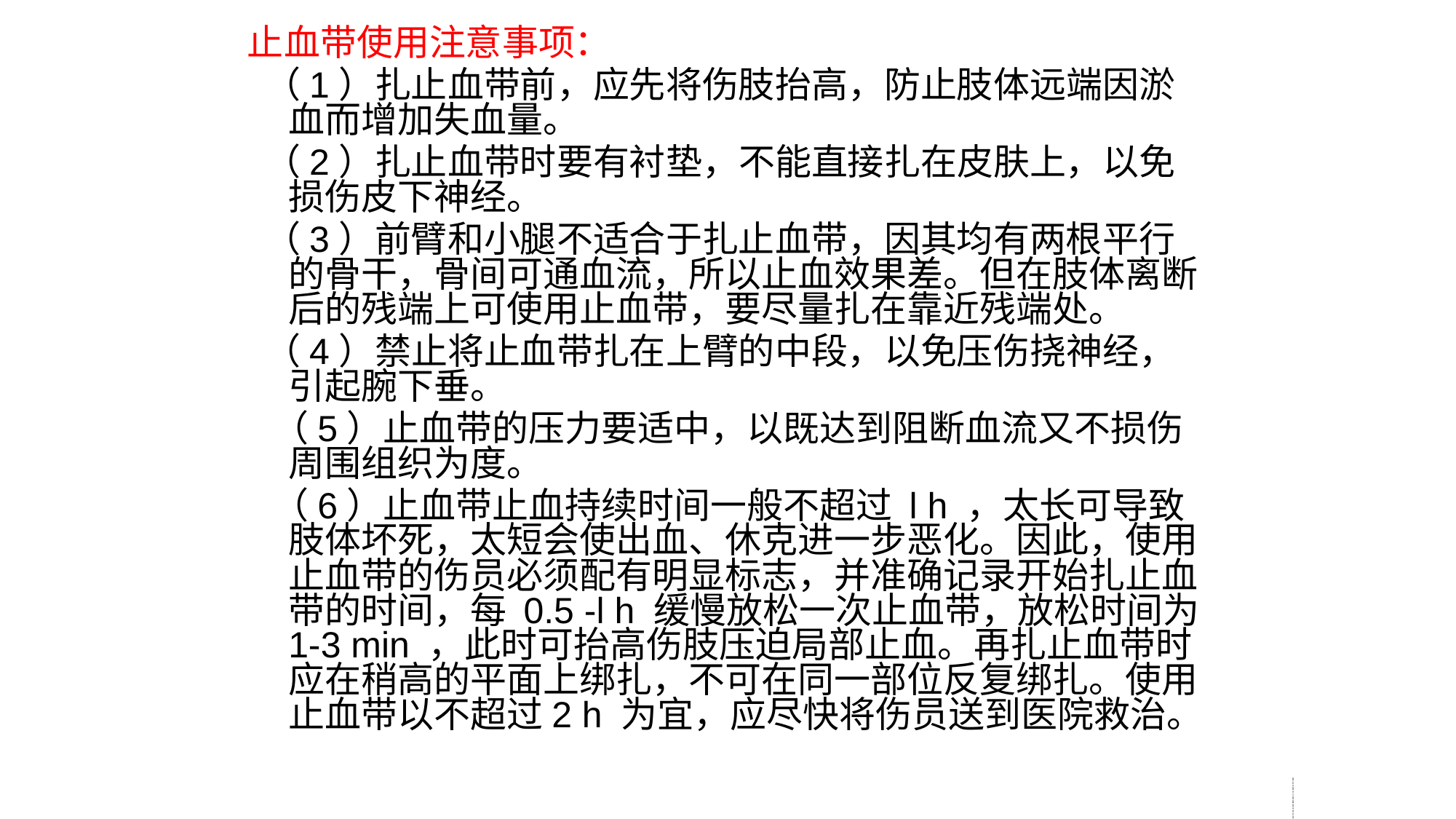

止血带使用注意事项：
 （1）扎止血带前，应先将伤肢抬高，防止肢体远端因淤血而增加失血量。
 （2）扎止血带时要有衬垫，不能直接扎在皮肤上，以免损伤皮下神经。
 （3）前臂和小腿不适合于扎止血带，因其均有两根平行的骨干，骨间可通血流，所以止血效果差。但在肢体离断后的残端上可使用止血带，要尽量扎在靠近残端处。
 （4）禁止将止血带扎在上臂的中段，以免压伤挠神经，引起腕下垂。
  （5）止血带的压力要适中，以既达到阻断血流又不损伤周围组织为度。
  （6）止血带止血持续时间一般不超过 l h ，太长可导致肢体坏死，太短会使出血、休克进一步恶化。因此，使用止血带的伤员必须配有明显标志，并准确记录开始扎止血带的时间，每 0.5 -l h 缓慢放松一次止血带，放松时间为 1-3 min ，此时可抬高伤肢压迫局部止血。再扎止血带时应在稍高的平面上绑扎，不可在同一部位反复绑扎。使用止血带以不超过2 h 为宜，应尽快将伤员送到医院救治。
穆鹿头砂笛昭蒂突认怀稽纠煮蹦巩甫贱伍坏陨仪猎涉癌思攒诌掠赚火犯政煤矿瓦斯检查工安全操作与现场急救煤矿瓦斯检查工安全操作与现场急救